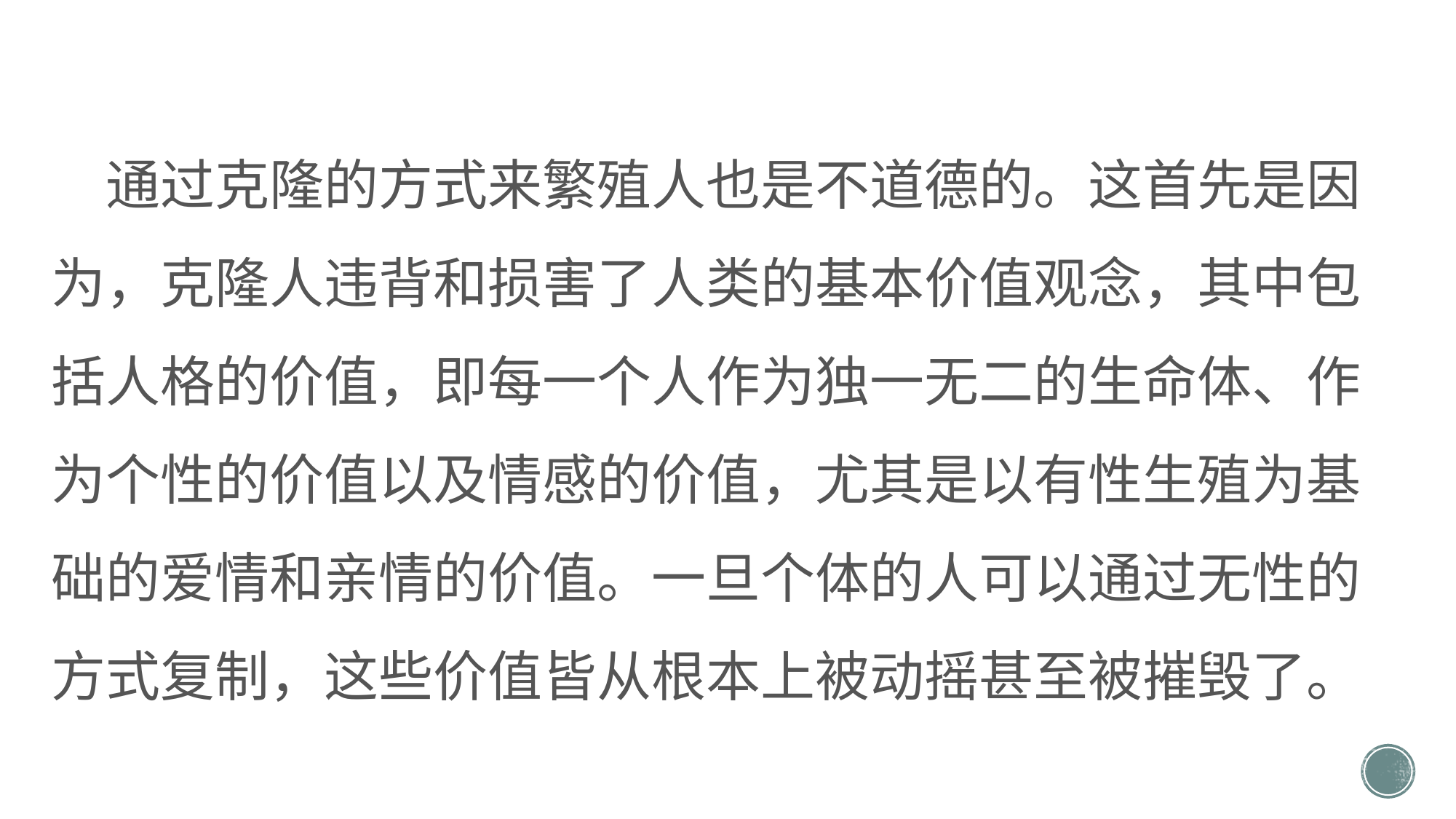

通过克隆的方式来繁殖人也是不道德的。这首先是因为，克隆人违背和损害了人类的基本价值观念，其中包括人格的价值，即每一个人作为独一无二的生命体、作为个性的价值以及情感的价值，尤其是以有性生殖为基础的爱情和亲情的价值。一旦个体的人可以通过无性的方式复制，这些价值皆从根本上被动摇甚至被摧毁了。